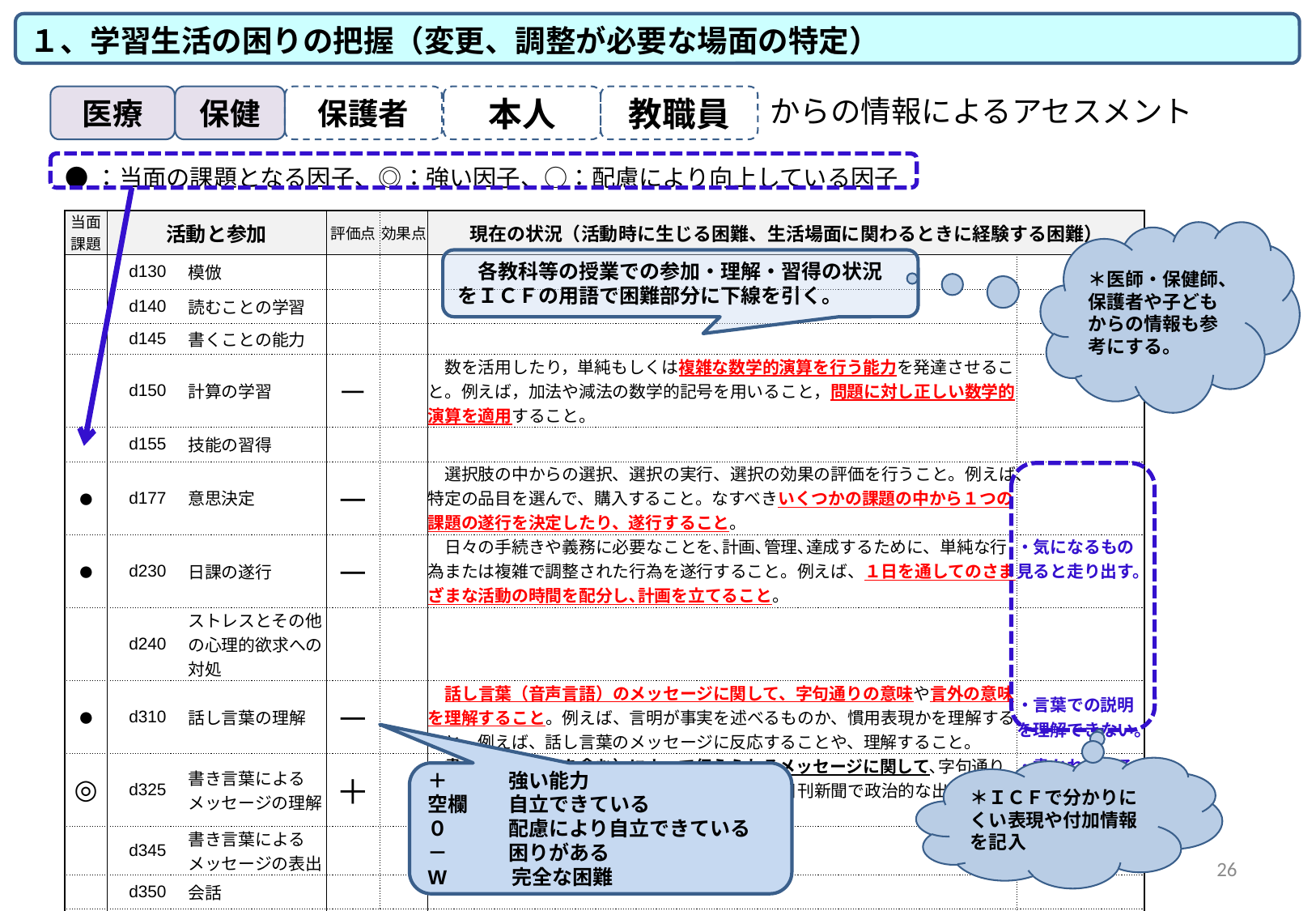

１、学習生活の困りの把握（変更、調整が必要な場面の特定）

医療
保健
保護者
本人
教職員
からの情報によるアセスメント

| ●：当面の課題となる因子、◎：強い因子、○：配慮により向上している因子 |  |  |  |  |  |  |  |
| --- | --- | --- | --- | --- | --- | --- | --- |
| 当面課題 | 活動と参加 |  | 評価点 | 効果点 | 現在の状況（活動時に生じる困難、生活場面に関わるときに経験する困難） |  |  |
|  | d130 | 模倣 |  |  |  |  |  |
|  | d140 | 読むことの学習 |  |  |  |  |  |
|  | d145 | 書くことの能力 |  |  |  |  |  |
|  | d150 | 計算の学習 | － |  | 数を活用したり，単純もしくは複雑な数学的演算を行う能力を発達させること。例えば，加法や減法の数学的記号を用いること，問題に対し正しい数学的演算を適用すること。 |  |  |
|  | d155 | 技能の習得 |  |  |  |  |  |
| ● | d177 | 意思決定 | － |  | 選択肢の中からの選択、選択の実行、選択の効果の評価を行うこと。例えば、特定の品目を選んで、購入すること。なすべきいくつかの課題の中から１つの課題の遂行を決定したり、遂行すること。 |  |  |
| ● | d230 | 日課の遂行 | － |  | 日々の手続きや義務に必要なことを､計画､管理､達成するために、単純な行為または複雑で調整された行為を遂行すること。例えば、１日を通してのさまざまな活動の時間を配分し､計画を立てること。 |  | ・気になるもの見ると走り出す。 |
|  | d240 | ストレスとその他の心理的欲求への対処 |  |  |  |  |  |
| ● | d310 | 話し言葉の理解 | － |  | 話し言葉（音声言語）のメッセージに関して、字句通りの意味や言外の意味を理解すること。例えば、言明が事実を述べるものか、慣用表現かを理解すること。例えば、話し言葉のメッセージに反応することや、理解すること。 |  | ・言葉での説明を理解できない。 |
| ◎ | d325 | 書き言葉によるメッセージの理解 | ＋ |  | 書き言葉（点字を含む）によって伝えられるメッセージに関して､字句通りの意味や言外の意味を理解すること。例えば、日刊新聞で政治的な出来事を理解したり､宗教の経典の内容を理解すること。 |  | ・書かれていることを速く理解する。 |
|  | d345 | 書き言葉によるメッセージの表出 |  |  |  |  |  |
|  | d350 | 会話 |  |  |  |  |  |
|  | d415 | 姿勢の保持 | － |  |  |  |  |
|  | d440 | 細かな手の使用 |  |  |  |  |  |
＊医師・保健師、保護者や子どもからの情報も参考にする。
　各教科等の授業での参加・理解・習得の状況をＩＣＦの用語で困難部分に下線を引く。

＊ＩＣＦで分かりにくい表現や付加情報を記入
＋　　　強い能力
空欄　　自立できている
０　　　配慮により自立できている
－　　　困りがある
W　　　完全な困難
26